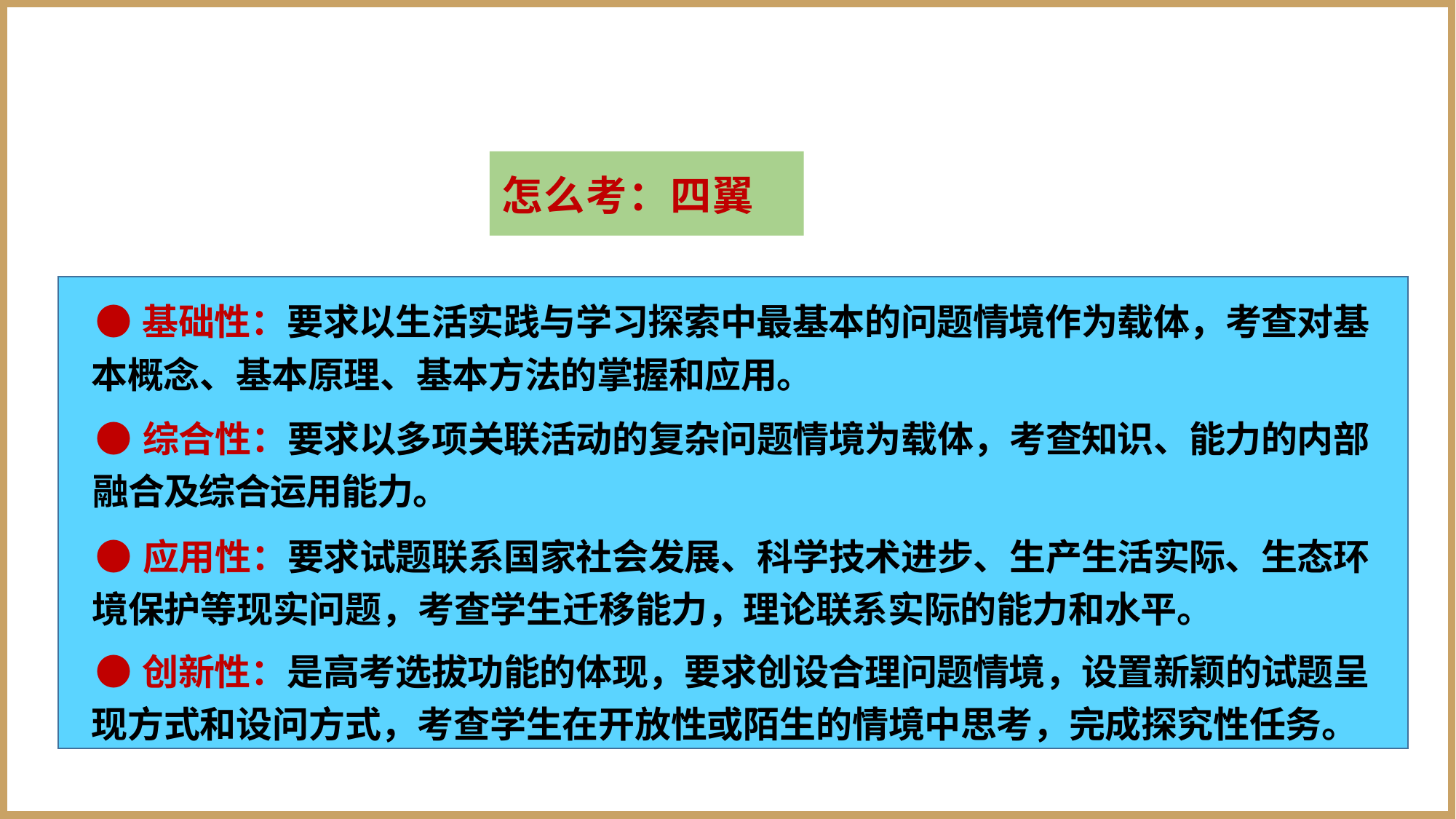

怎么考：四翼
| ●基础性：要求以生活实践与学习探索中最基本的问题情境作为载体，考查对基 本概念、基本原理、基本方法的掌握和应用。 ●综合性：要求以多项关联活动的复杂问题情境为载体，考查知识、能力的内部 融合及综合运用能力。 ●应用性：要求试题联系国家社会发展、科学技术进步、生产生活实际、生态环 境保护等现实问题，考查学生迁移能力，理论联系实际的能力和水平。 ●创新性：是高考选拔功能的体现，要求创设合理问题情境，设置新颖的试题呈 现方式和设问方式，考查学生在开放性或陌生的情境中思考，完成探究性任务。 |
| --- |